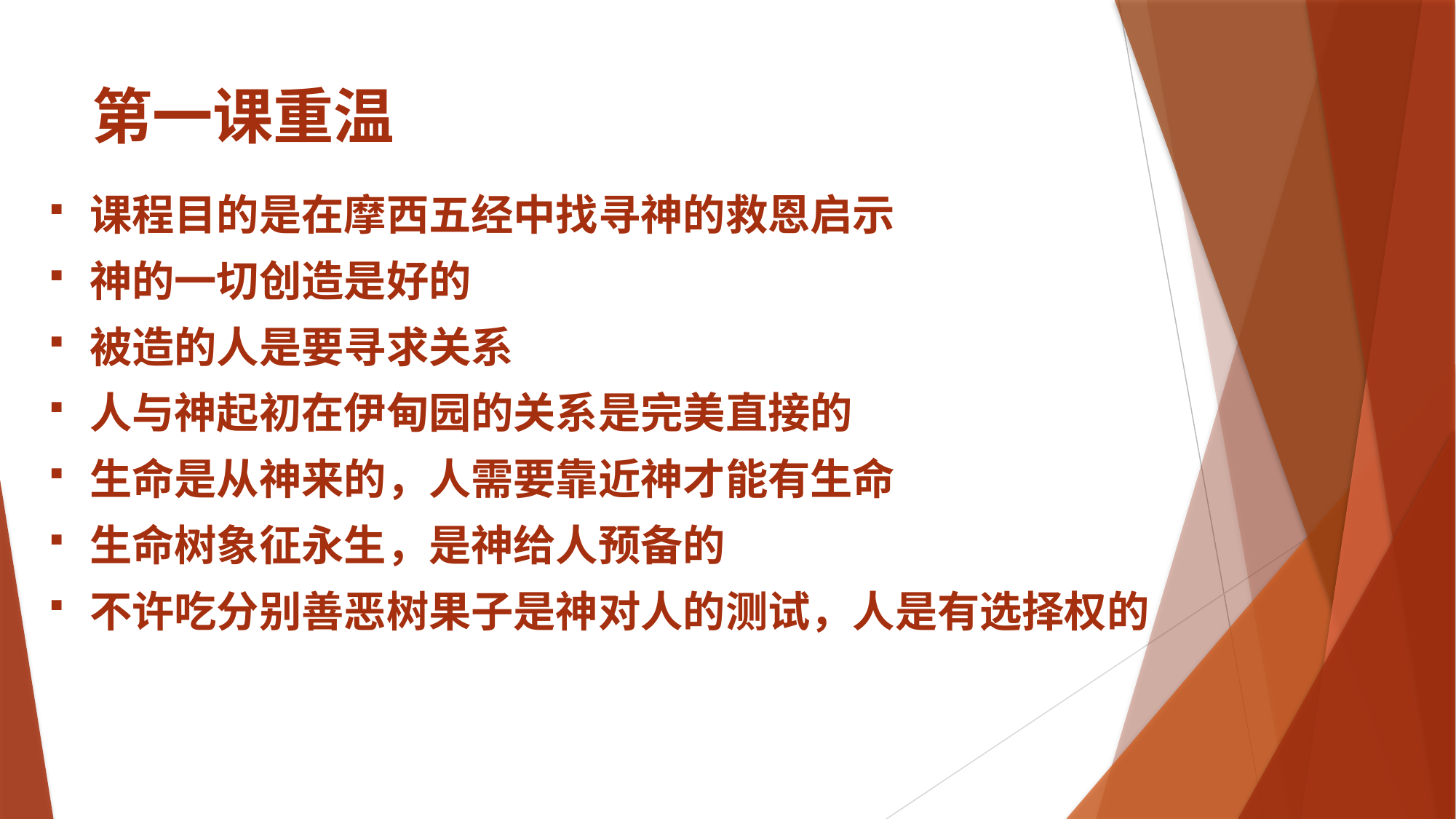

# 第一课重温
课程目的是在摩西五经中找寻神的救恩启示
神的一切创造是好的
被造的人是要寻求关系
人与神起初在伊甸园的关系是完美直接的
生命是从神来的，人需要靠近神才能有生命
生命树象征永生，是神给人预备的
不许吃分别善恶树果子是神对人的测试，人是有选择权的